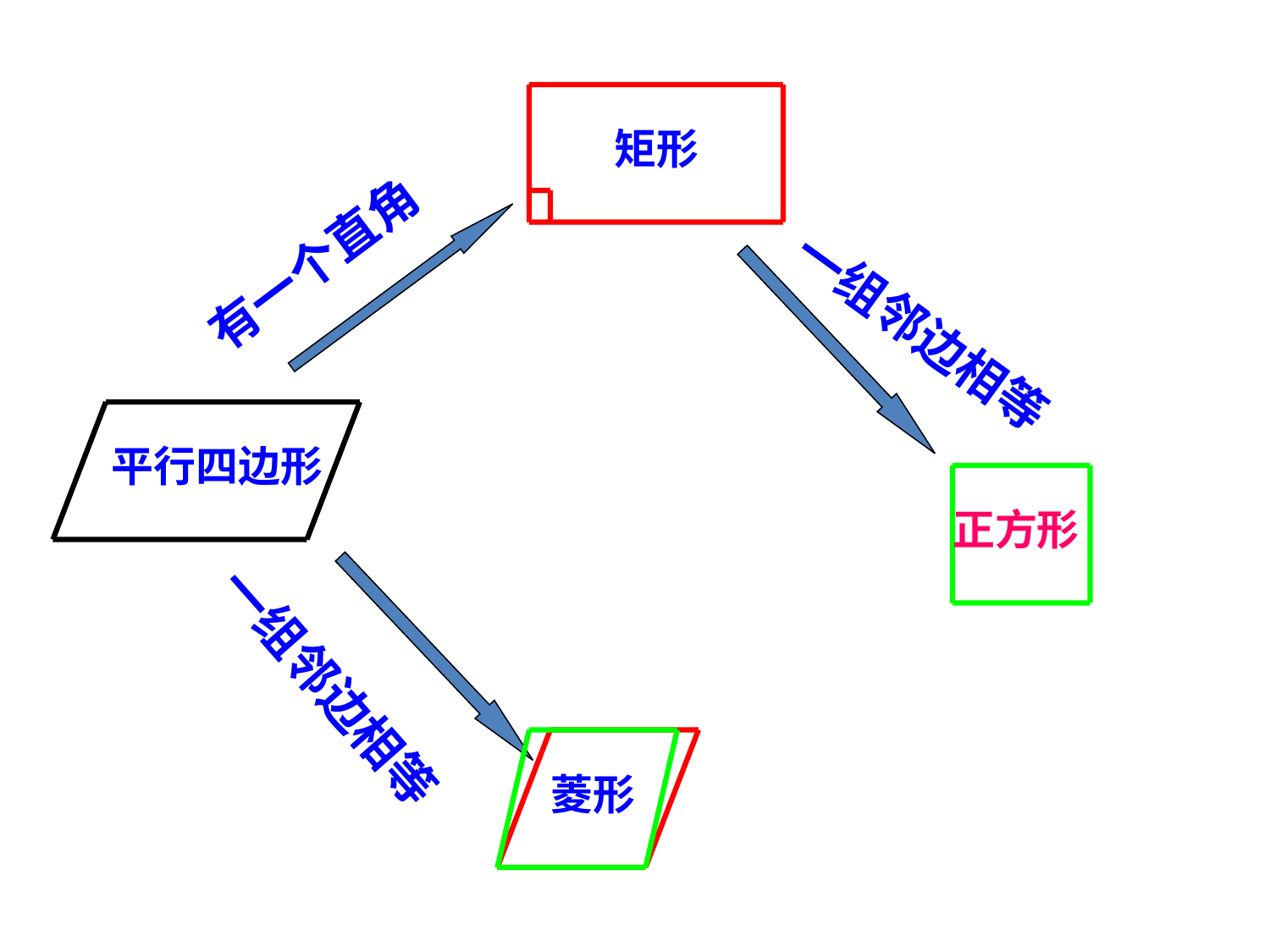

矩形
有一个直角

一组邻边相等

平行四边形

正方形

一组邻边相等

菱形